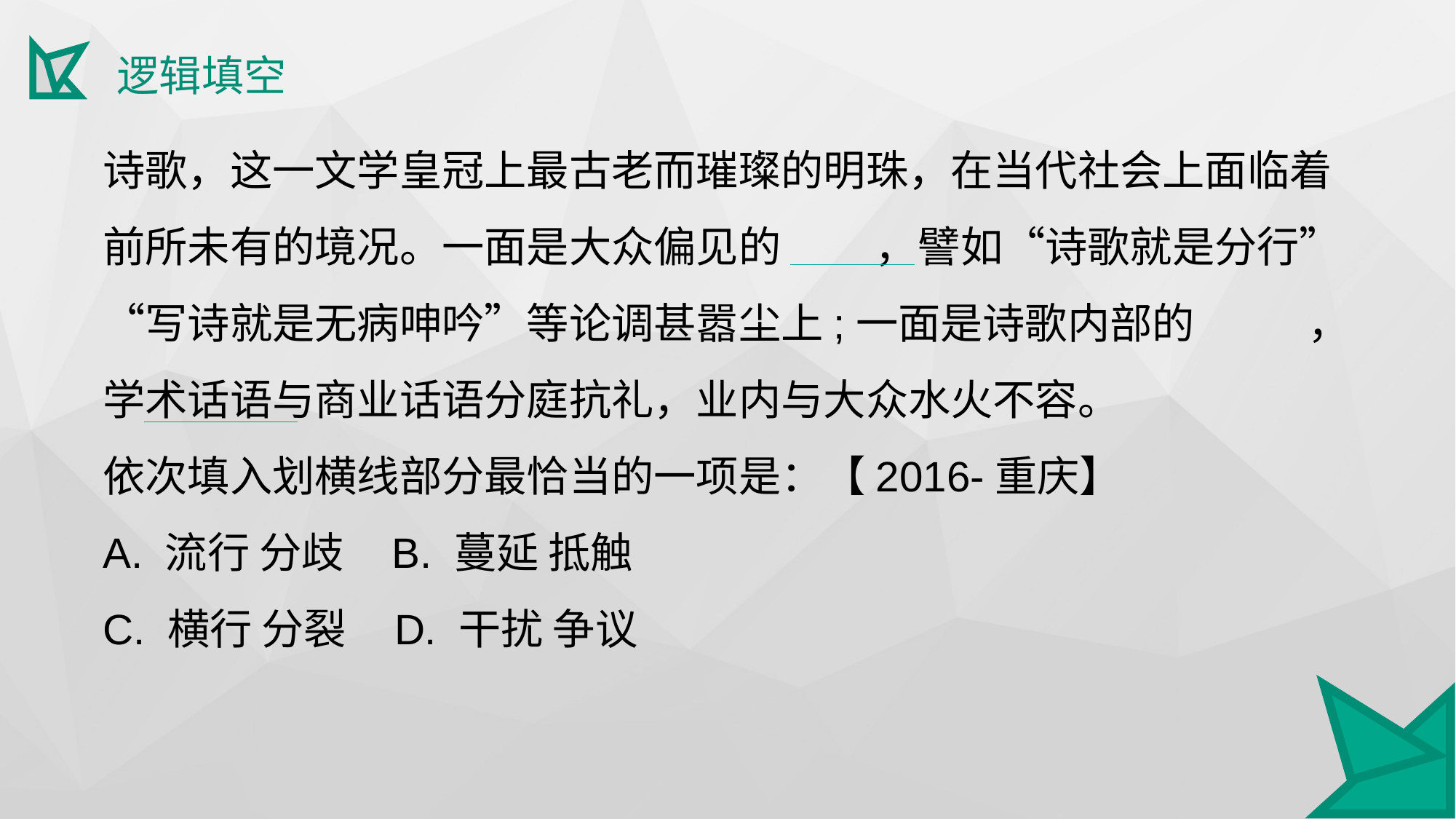

逻辑填空

诗歌，这一文学皇冠上最古老而璀璨的明珠，在当代社会上面临着前所未有的境况。一面是大众偏见的          ，譬如“诗歌就是分行”“写诗就是无病呻吟”等论调甚嚣尘上;一面是诗歌内部的            ，学术话语与商业话语分庭抗礼，业内与大众水火不容。
依次填入划横线部分最恰当的一项是：【2016-重庆】
A. 流行 分歧    B. 蔓延 抵触
C. 横行 分裂    D. 干扰 争议
.